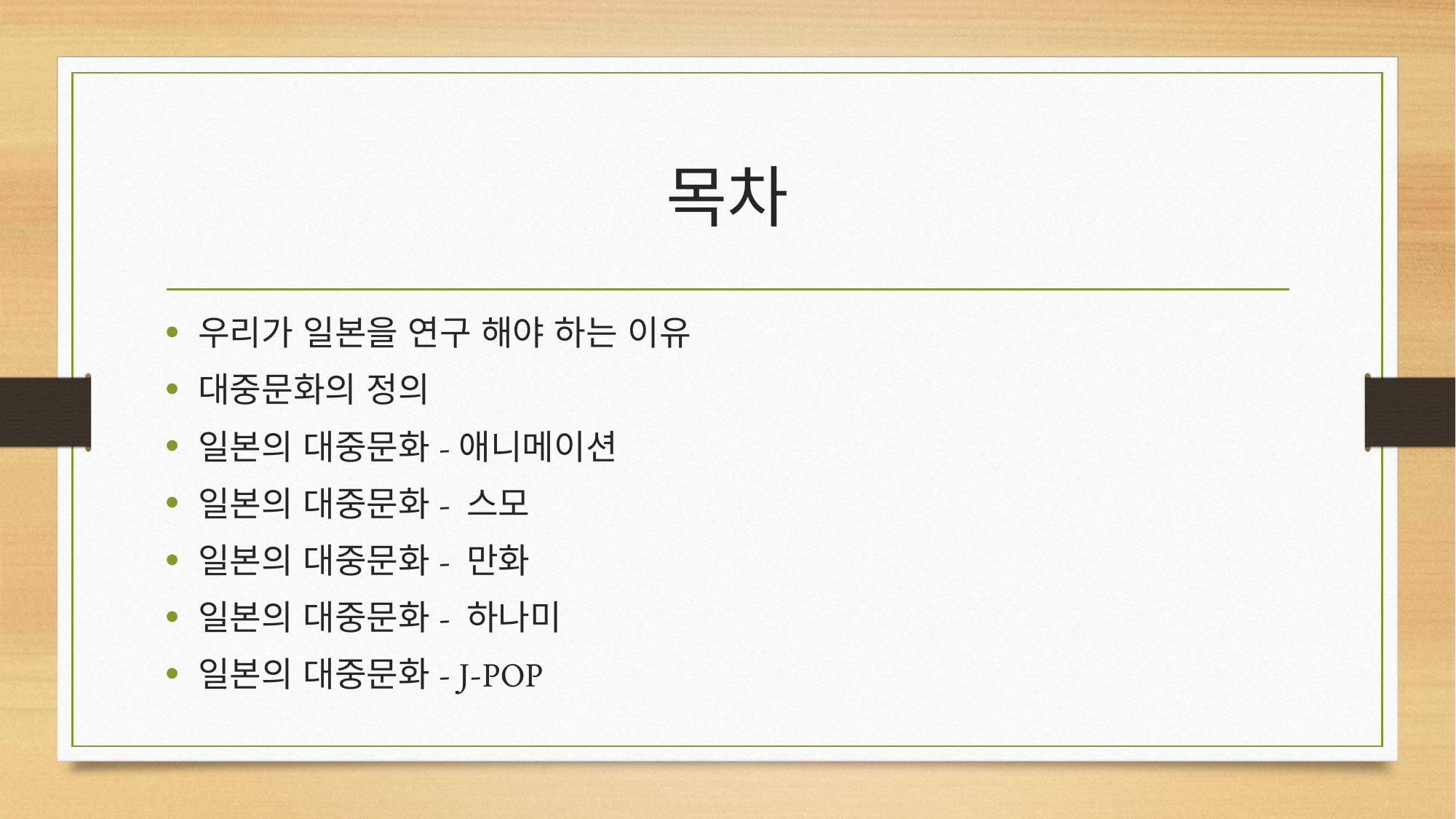

# 목차
우리가 일본을 연구 해야 하는 이유
대중문화의 정의
일본의 대중문화-애니메이션
일본의 대중문화- 스모
일본의 대중문화- 만화
일본의 대중문화- 하나미
일본의 대중문화- J-POP